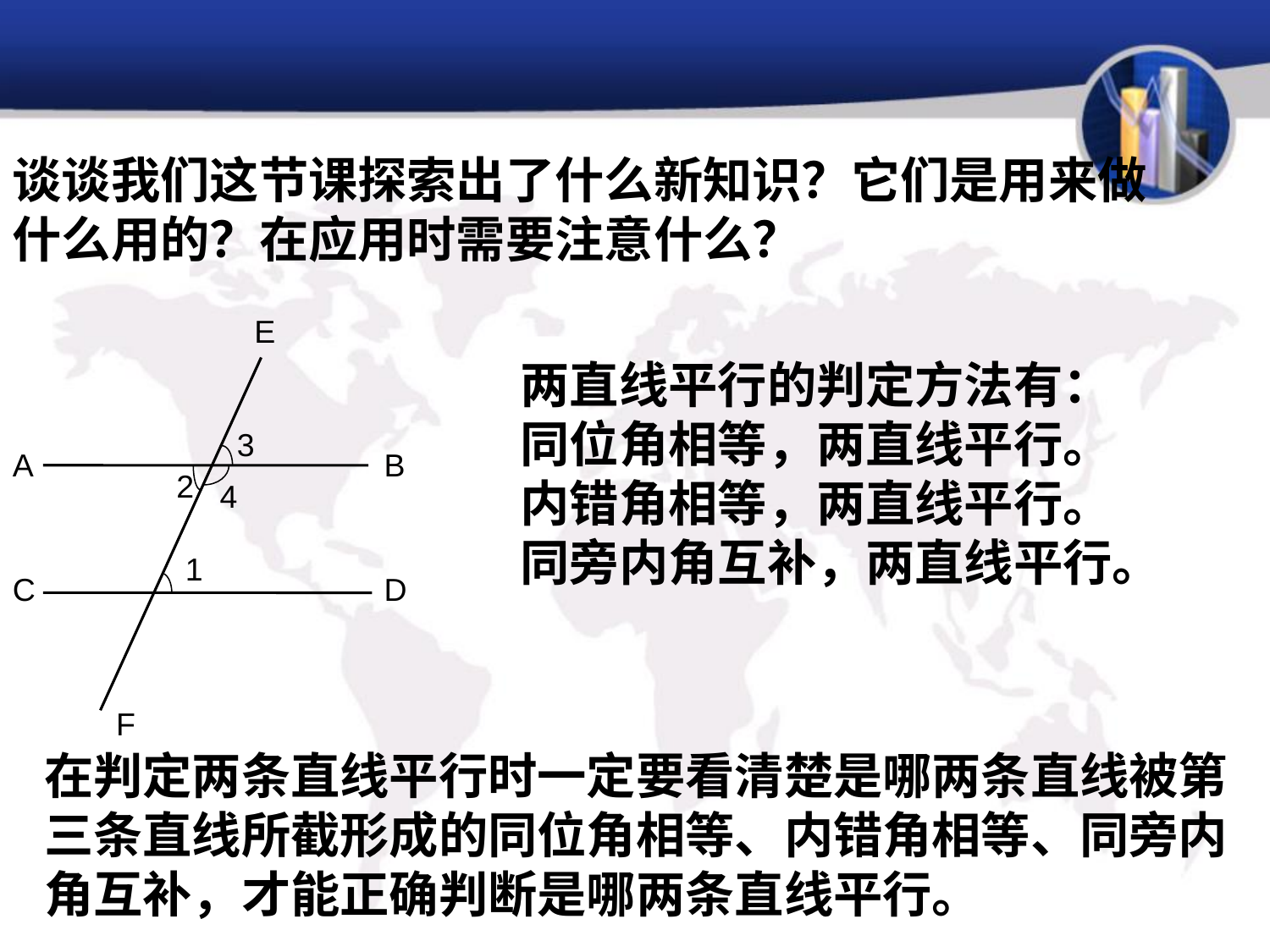

谈谈我们这节课探索出了什么新知识？它们是用来做什么用的？在应用时需要注意什么？
E

3
A
B
2
4
1
C
D
F
两直线平行的判定方法有：同位角相等，两直线平行。
内错角相等，两直线平行。
同旁内角互补，两直线平行。

在判定两条直线平行时一定要看清楚是哪两条直线被第三条直线所截形成的同位角相等、内错角相等、同旁内角互补，才能正确判断是哪两条直线平行。